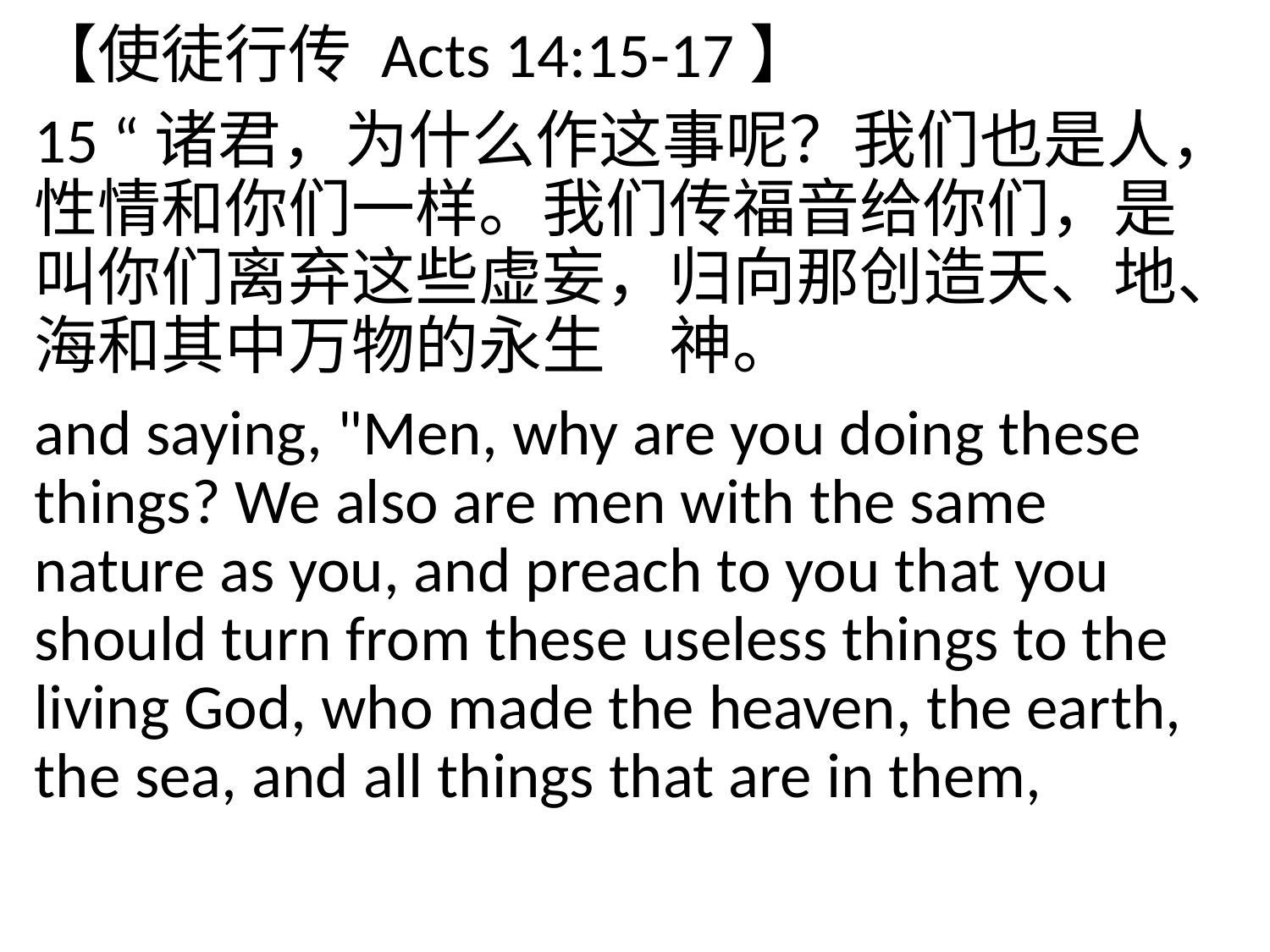

【使徒行传 Acts 14:15-17】
15 “诸君，为什么作这事呢？我们也是人，性情和你们一样。我们传福音给你们，是叫你们离弃这些虚妄，归向那创造天、地、海和其中万物的永生　神。
and saying, "Men, why are you doing these things? We also are men with the same nature as you, and preach to you that you should turn from these useless things to the living God, who made the heaven, the earth, the sea, and all things that are in them,